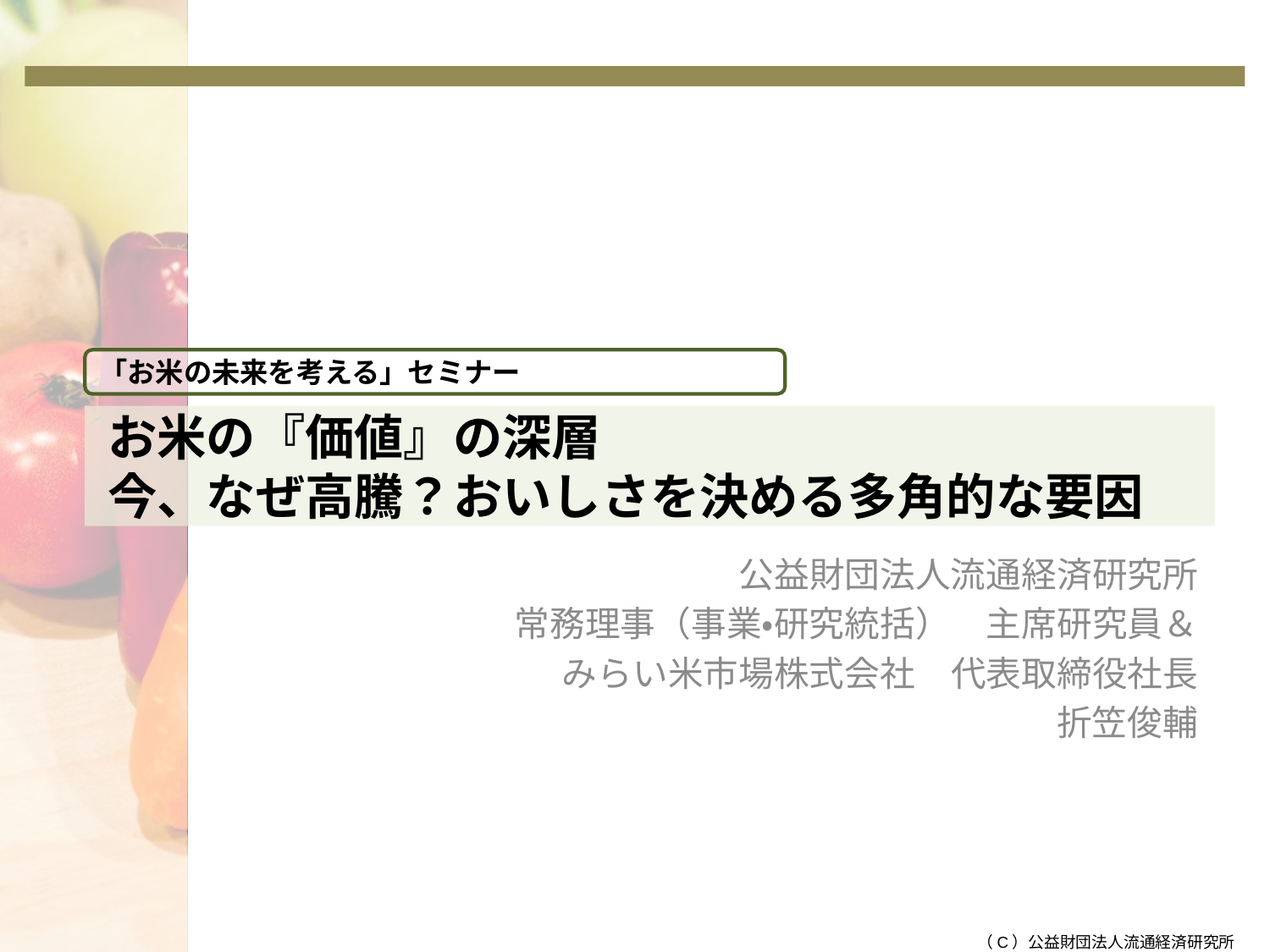

「お米の未来を考える」セミナー
# お米の『価値』の深層 今、なぜ高騰？おいしさを決める多角的な要因

公益財団法人流通経済研究所
常務理事（事業・研究統括）　主席研究員＆
みらい米市場株式会社　代表取締役社長
折笠俊輔